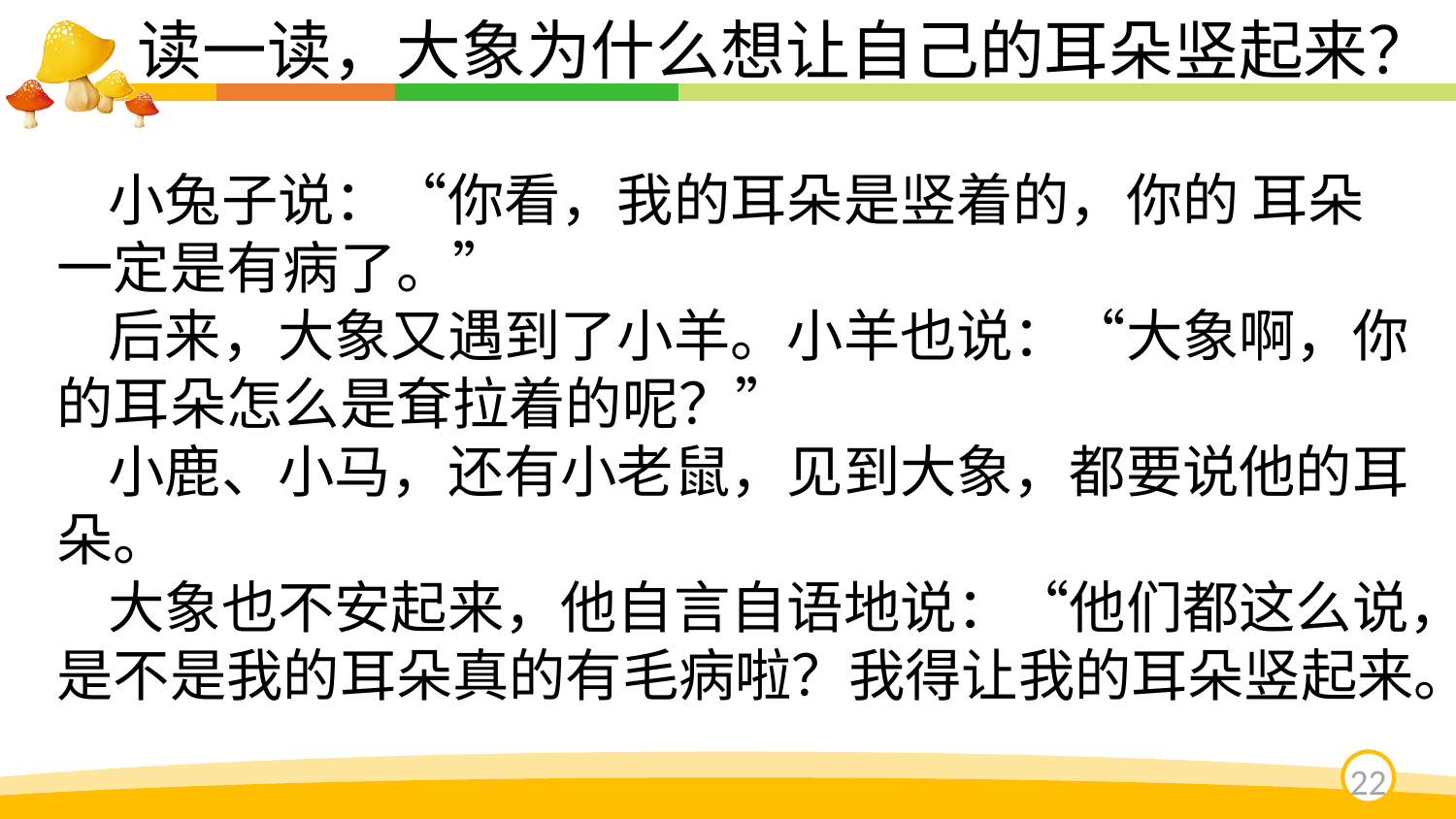

读一读，大象为什么想让自己的耳朵竖起来？
   小兔子说：“你看，我的耳朵是竖着的，你的 耳朵
一定是有病了。”
   后来，大象又遇到了小羊。小羊也说：“大象啊，你
的耳朵怎么是耷拉着的呢？”
   小鹿、小马，还有小老鼠，见到大象，都要说他的耳
朵。
   大象也不安起来，他自言自语地说：“他们都这么说，
是不是我的耳朵真的有毛病啦？我得让我的耳朵竖起来。”